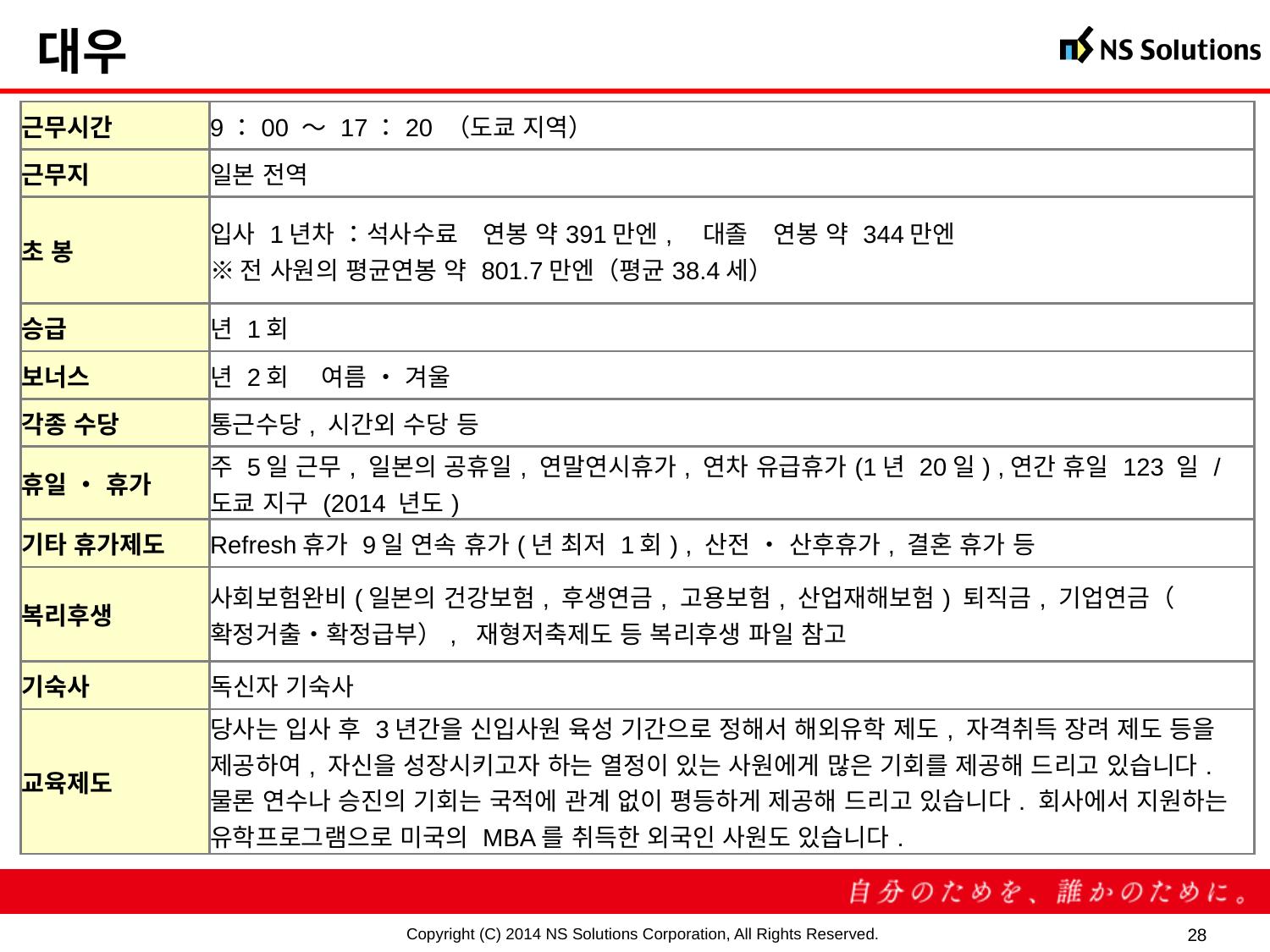

대우
| 근무시간 | 9：00 ～ 17：20 （도쿄 지역） |
| --- | --- |
| 근무지 | 일본 전역 |
| 초 봉 | 입사 1년차 ：석사수료　연봉 약391만엔,　대졸　연봉 약 344만엔 ※ 전 사원의 평균연봉 약 801.7만엔（평균38.4세） |
| 승급 | 년 1회 |
| 보너스 | 년 2회 　여름 ・ 겨울 |
| 각종 수당 | 통근수당, 시간외 수당 등 |
| 휴일 ・ 휴가 | 주 5일 근무, 일본의 공휴일, 연말연시휴가, 연차 유급휴가(1년 20일) ,연간 휴일 123 일 / 도쿄 지구 (2014 년도) |
| 기타 휴가제도 | Refresh휴가 9일 연속 휴가(년 최저 1회) , 산전 ・ 산후휴가, 결혼 휴가 등 |
| 복리후생 | 사회보험완비(일본의 건강보험, 후생연금, 고용보험, 산업재해보험) 퇴직금, 기업연금（확정거출・확정급부）, 재형저축제도 등 복리후생 파일 참고 |
| 기숙사 | 독신자 기숙사 |
| 교육제도 | 당사는 입사 후 3년간을 신입사원 육성 기간으로 정해서 해외유학 제도, 자격취득 장려 제도 등을 제공하여, 자신을 성장시키고자 하는 열정이 있는 사원에게 많은 기회를 제공해 드리고 있습니다. 물론 연수나 승진의 기회는 국적에 관계 없이 평등하게 제공해 드리고 있습니다. 회사에서 지원하는 유학프로그램으로 미국의 MBA를 취득한 외국인 사원도 있습니다. |